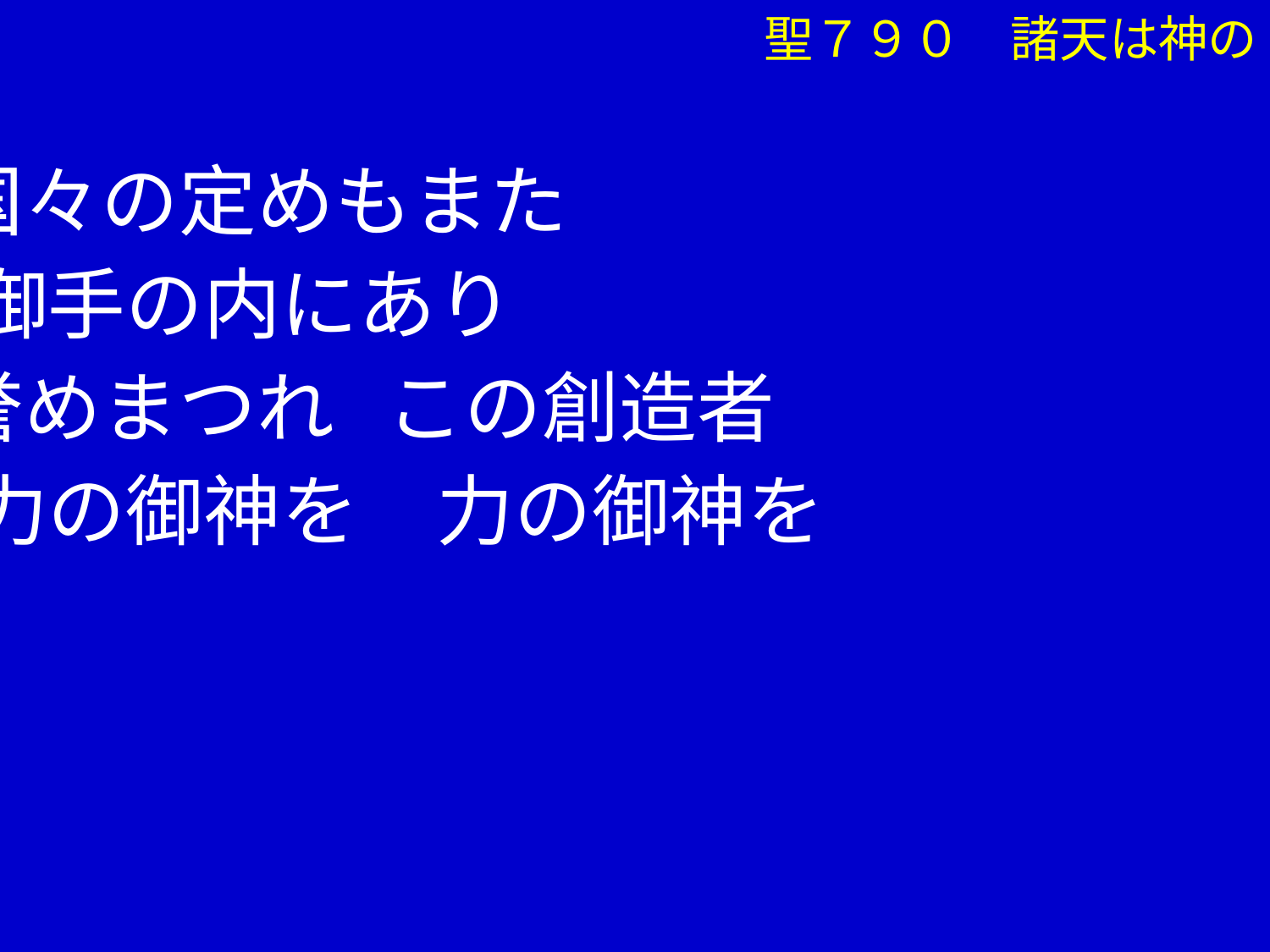

聖７９０　諸天は神の

   国々の定めもまた
　 御手の内にあり
   誉めまつれ   この創造者
　 力の御神を　力の御神を